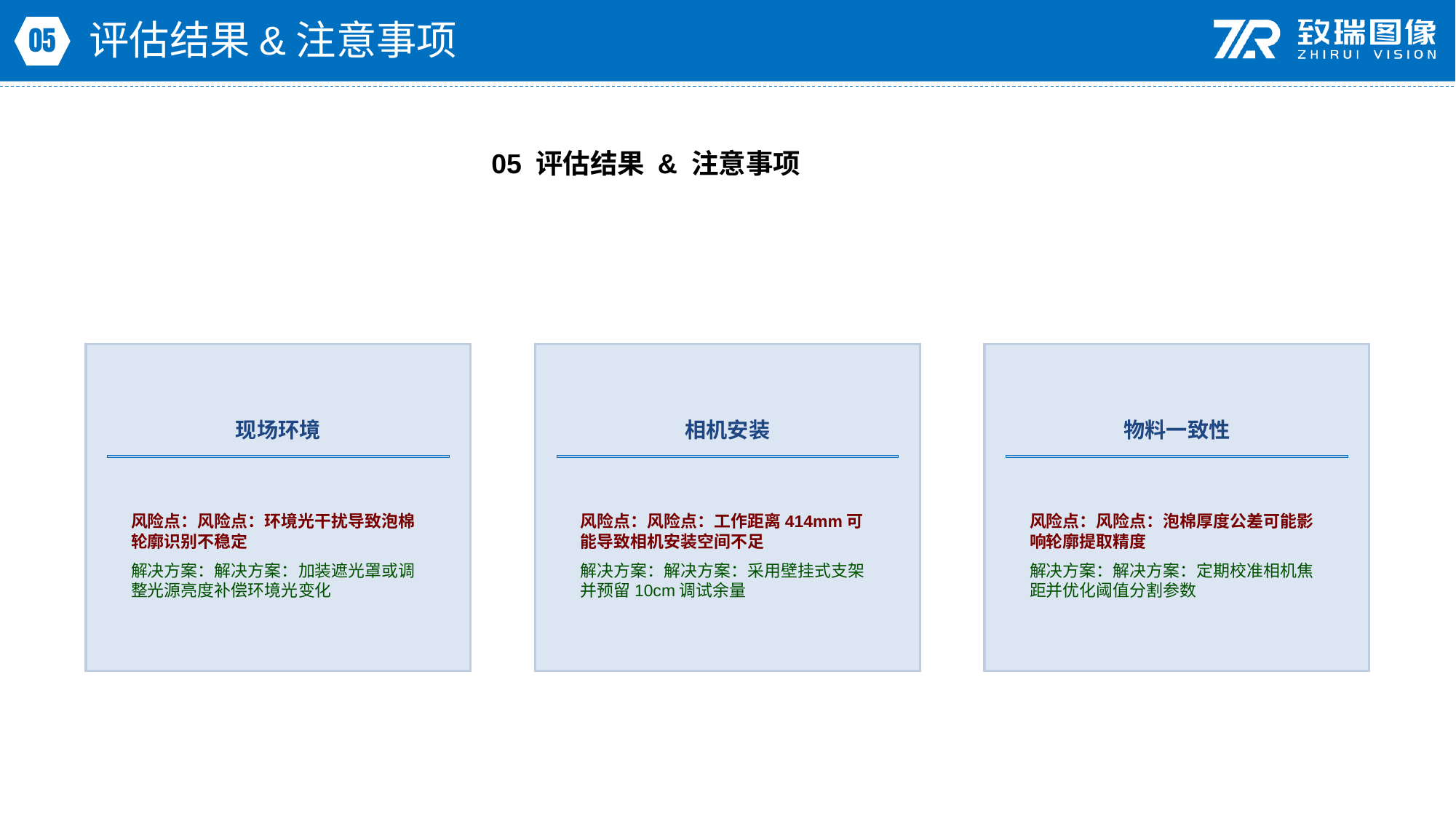

评估结果&注意事项
05

05 评估结果 & 注意事项

现场环境

相机安装

物料一致性

风险点：风险点：环境光干扰导致泡棉轮廓识别不稳定
解决方案：解决方案：加装遮光罩或调整光源亮度补偿环境光变化

风险点：风险点：工作距离414mm可能导致相机安装空间不足
解决方案：解决方案：采用壁挂式支架并预留10cm调试余量

风险点：风险点：泡棉厚度公差可能影响轮廓提取精度
解决方案：解决方案：定期校准相机焦距并优化阈值分割参数